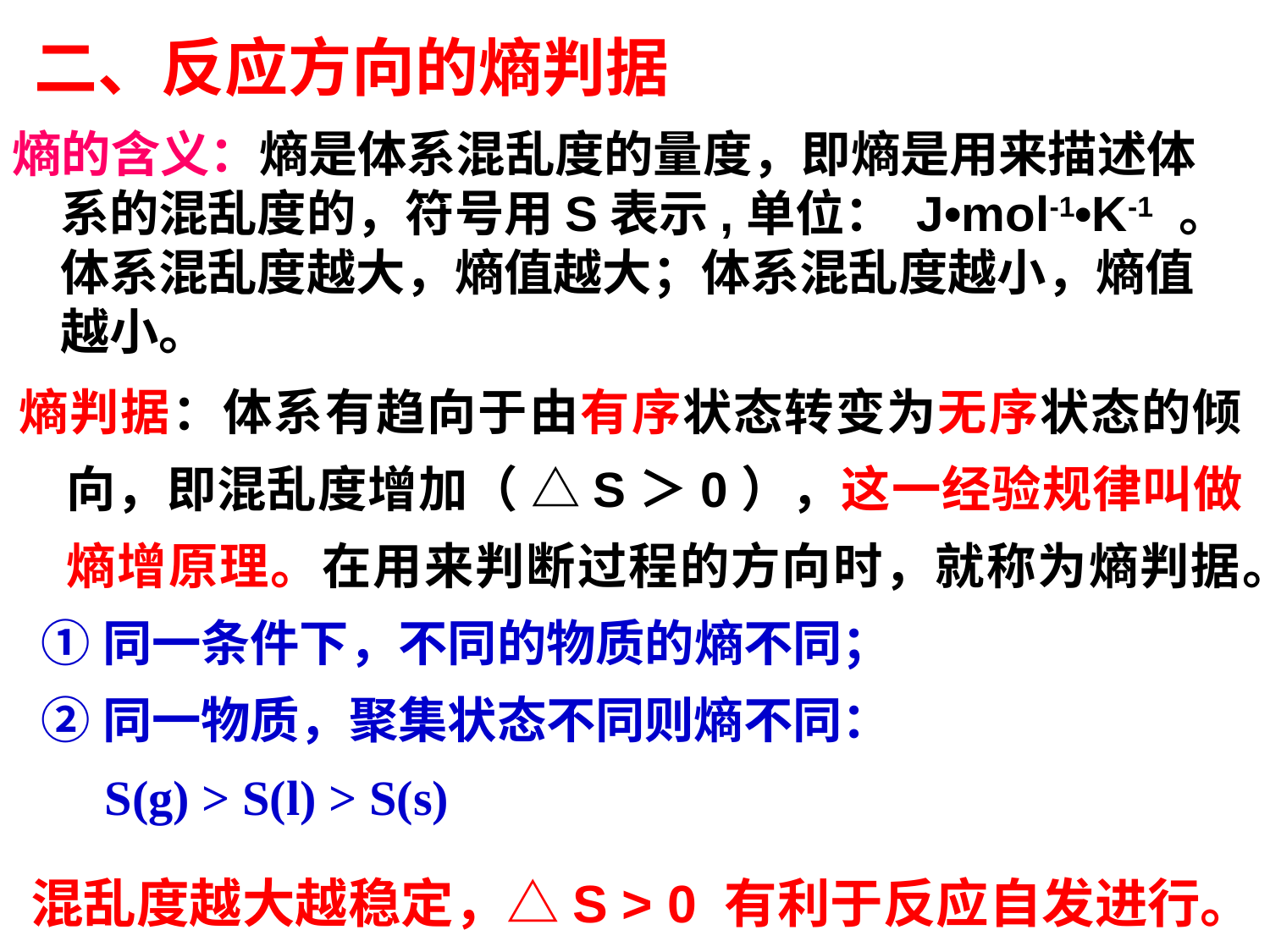

# 二、反应方向的熵判据
熵的含义：熵是体系混乱度的量度，即熵是用来描述体系的混乱度的，符号用S表示,单位： J•mol-1•K-1 。体系混乱度越大，熵值越大；体系混乱度越小，熵值越小。
熵判据：体系有趋向于由有序状态转变为无序状态的倾向，即混乱度增加（ △S＞0），这一经验规律叫做熵增原理。在用来判断过程的方向时，就称为熵判据。
  ①同一条件下，不同的物质的熵不同；
  ②同一物质，聚集状态不同则熵不同：
       S(g) > S(l) > S(s)

混乱度越大越稳定，△S > 0 有利于反应自发进行。